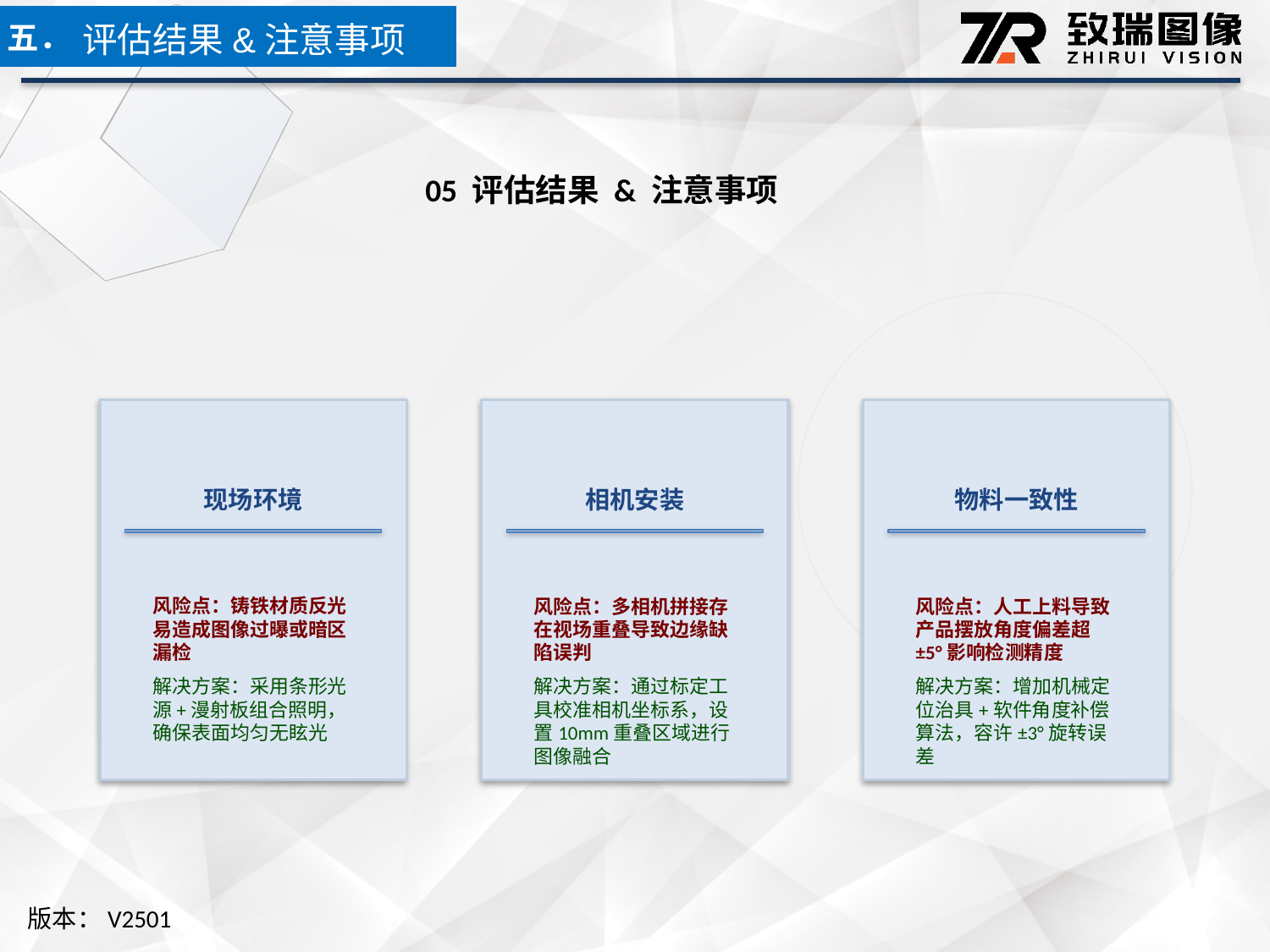

五．
评估结果&注意事项

05 评估结果 & 注意事项

现场环境

相机安装

物料一致性

风险点：铸铁材质反光易造成图像过曝或暗区漏检
解决方案：采用条形光源+漫射板组合照明，确保表面均匀无眩光

风险点：多相机拼接存在视场重叠导致边缘缺陷误判
解决方案：通过标定工具校准相机坐标系，设置10mm重叠区域进行图像融合

风险点：人工上料导致产品摆放角度偏差超±5°影响检测精度
解决方案：增加机械定位治具+软件角度补偿算法，容许±3°旋转误差